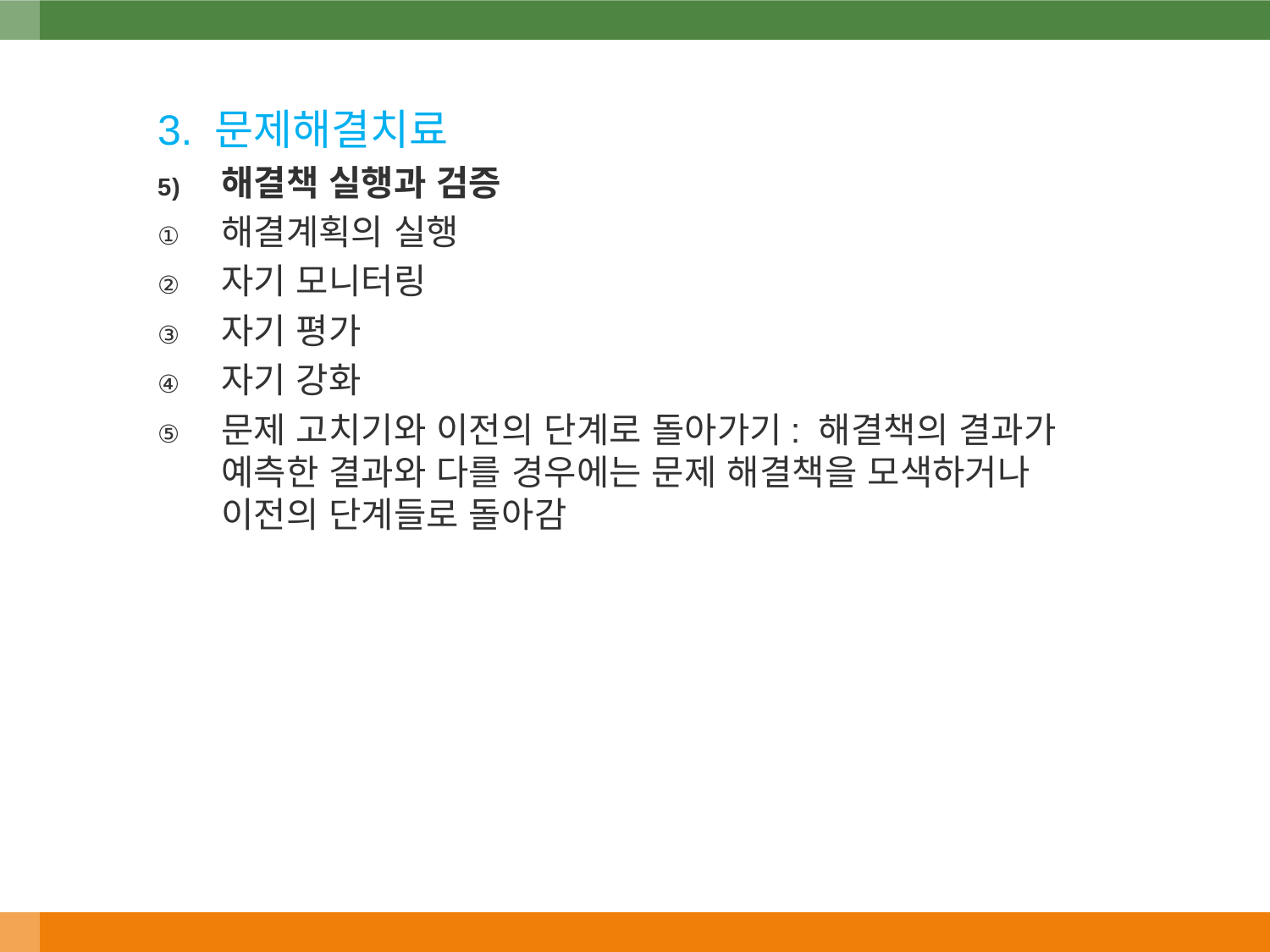

3. 문제해결치료
해결책 실행과 검증
해결계획의 실행
자기 모니터링
자기 평가
자기 강화
문제 고치기와 이전의 단계로 돌아가기: 해결책의 결과가 예측한 결과와 다를 경우에는 문제 해결책을 모색하거나 이전의 단계들로 돌아감